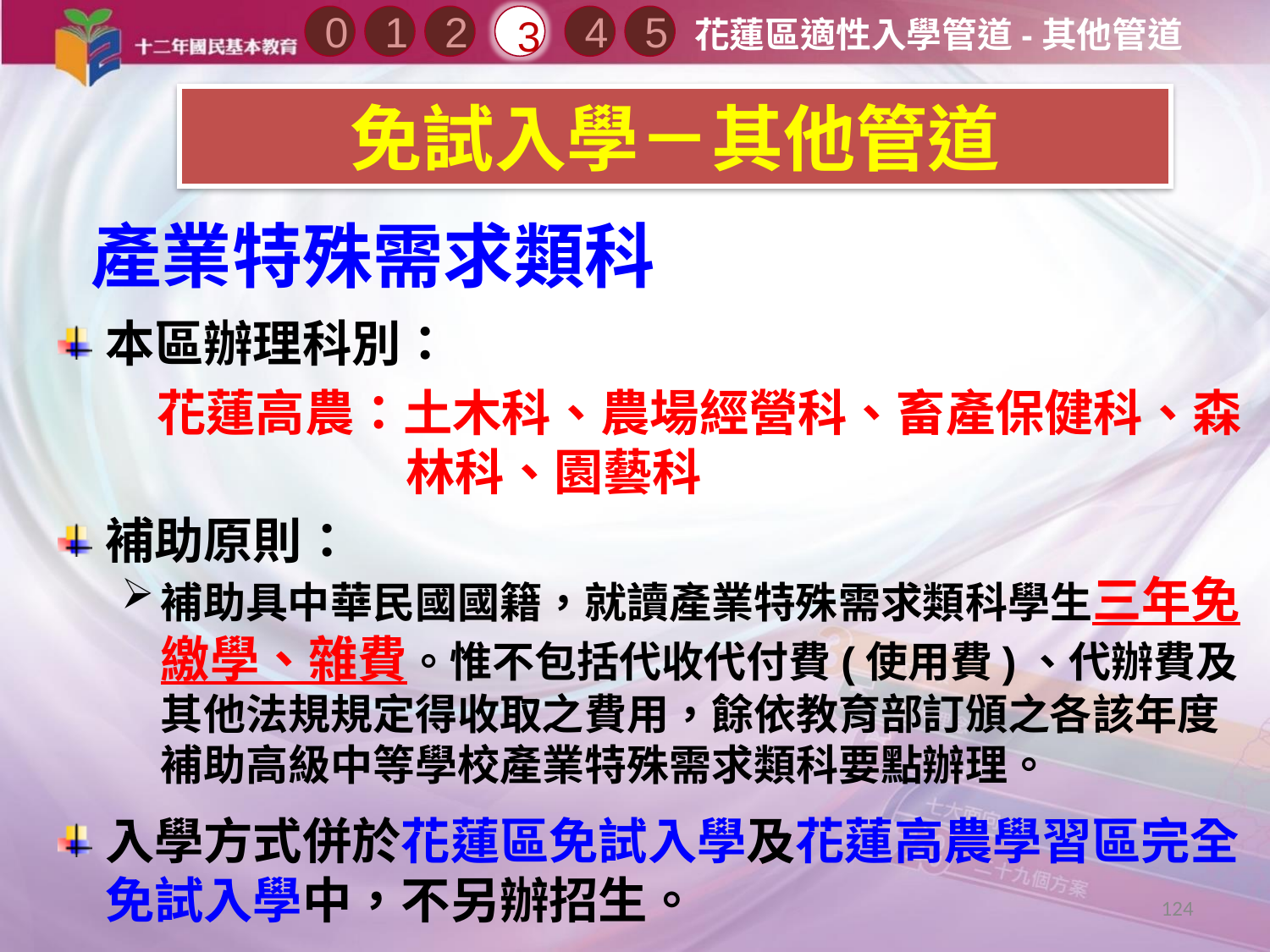

0
2
3
1
4
5
花蓮區適性入學管道-其他管道
免試入學－其他管道
# 產業特殊需求類科

本區辦理科別：
花蓮高農：土木科、農場經營科、畜產保健科、森林科、園藝科
補助原則：
補助具中華民國國籍，就讀產業特殊需求類科學生三年免繳學、雜費。惟不包括代收代付費(使用費)、代辦費及其他法規規定得收取之費用，餘依教育部訂頒之各該年度補助高級中等學校產業特殊需求類科要點辦理。
入學方式併於花蓮區免試入學及花蓮高農學習區完全免試入學中，不另辦招生。
124